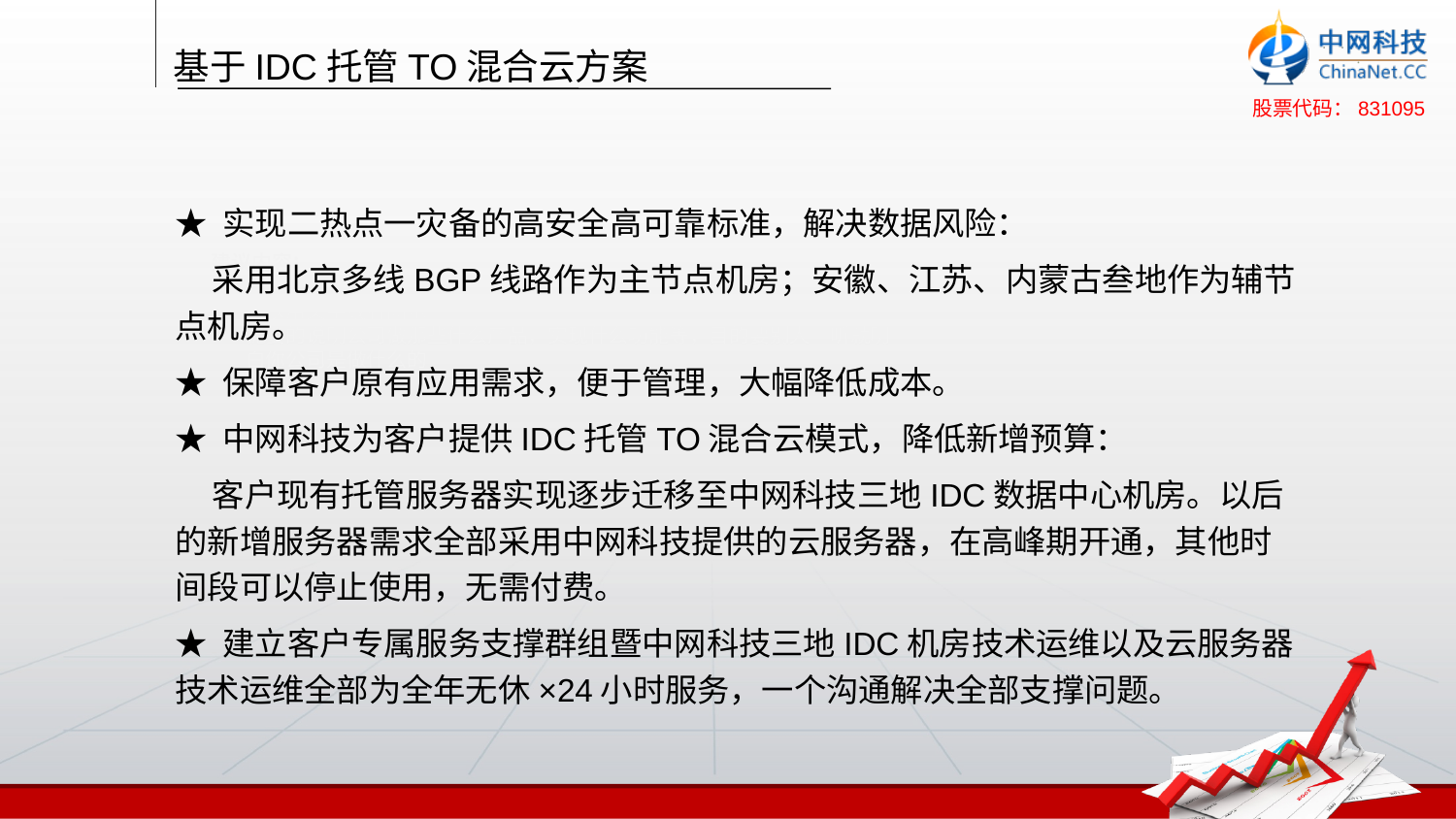

基于IDC托管TO混合云方案

★ 实现二热点一灾备的高安全高可靠标准，解决数据风险：
    采用北京多线BGP线路作为主节点机房；安徽、江苏、内蒙古叁地作为辅节点机房。
★ 保障客户原有应用需求，便于管理，大幅降低成本。
★ 中网科技为客户提供IDC托管TO混合云模式，降低新增预算：
    客户现有托管服务器实现逐步迁移至中网科技三地IDC数据中心机房。以后的新增服务器需求全部采用中网科技提供的云服务器，在高峰期开通，其他时间段可以停止使用，无需付费。
★ 建立客户专属服务支撑群组暨中网科技三地IDC机房技术运维以及云服务器技术运维全部为全年无休×24小时服务，一个沟通解决全部支撑问题。
建议内容：

可以用文字或者图示
扼要的说明公司做那些什么产品，实现什么功能等，目的要别人一听就明白你公司是做什么的